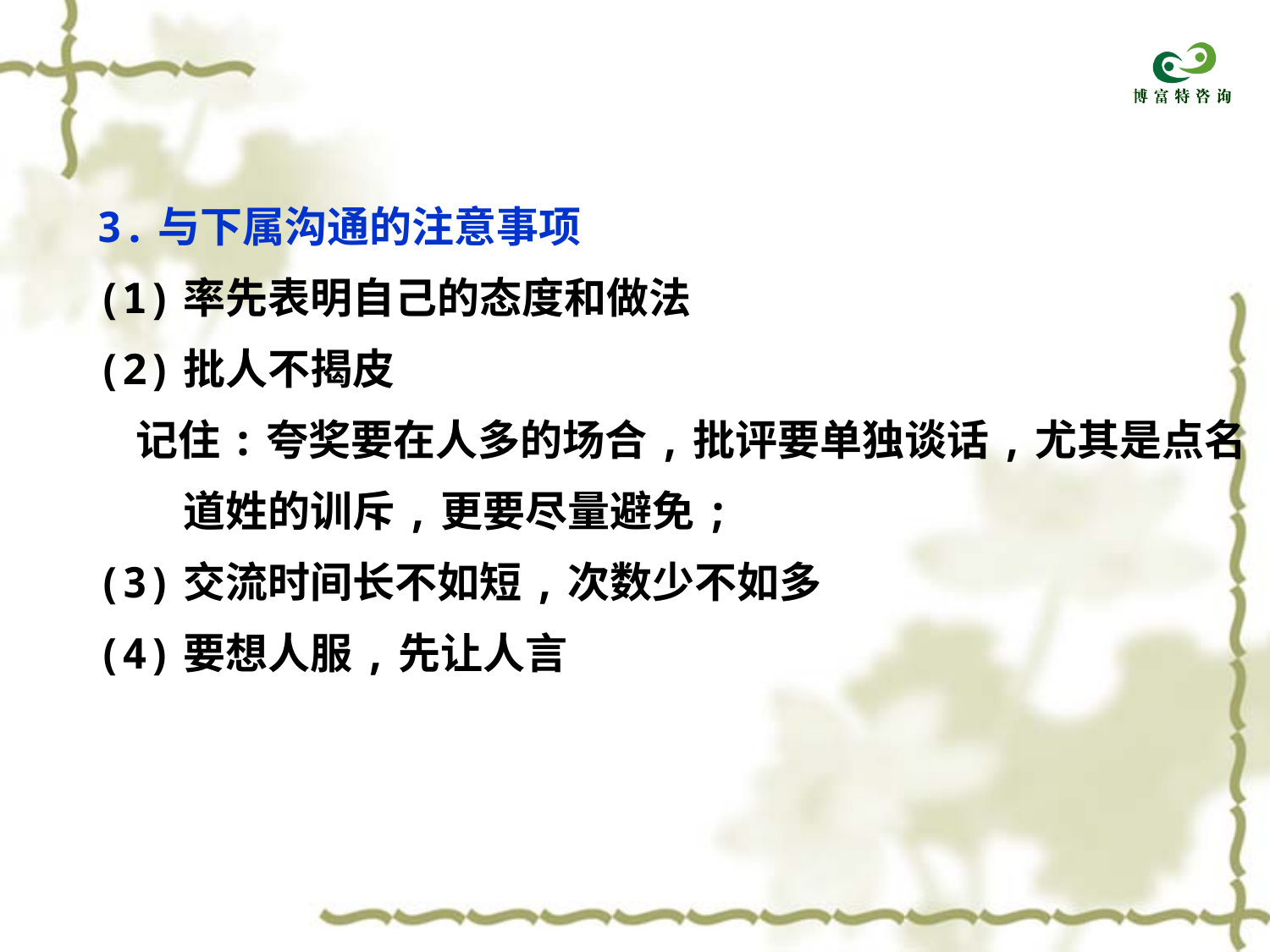

3.与下属沟通的注意事项
(1)率先表明自己的态度和做法
(2)批人不揭皮
   记住:夸奖要在人多的场合,批评要单独谈话,尤其是点名
        道姓的训斥,更要尽量避免;
(3)交流时间长不如短,次数少不如多
(4)要想人服,先让人言